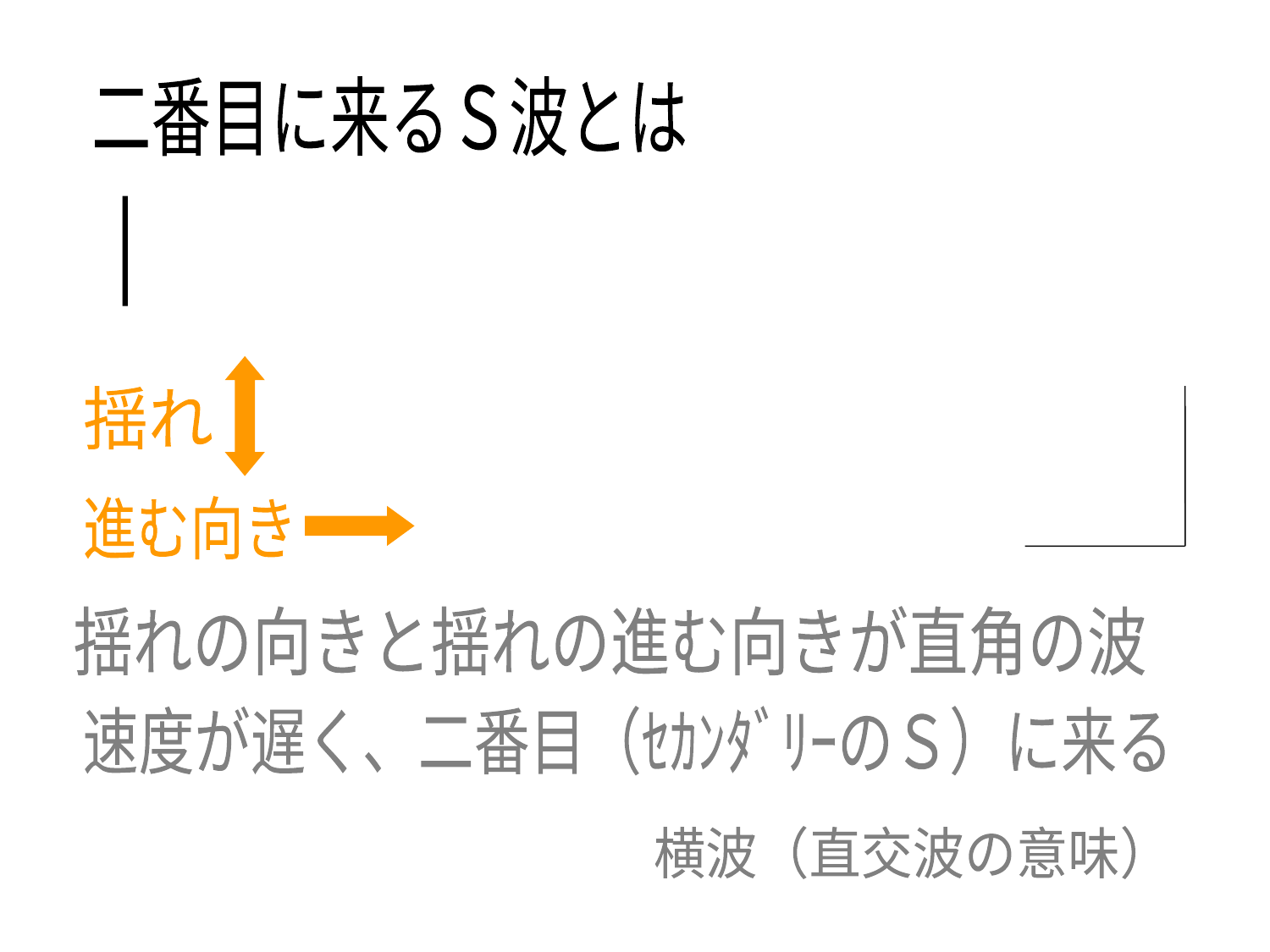

二番目に来るＳ波とは

揺れ

進む向き

揺れの向きと揺れの進む向きが直角の波
速度が遅く、二番目（ｾｶﾝﾀﾞﾘｰのＳ）に来る
横波（直交波の意味）